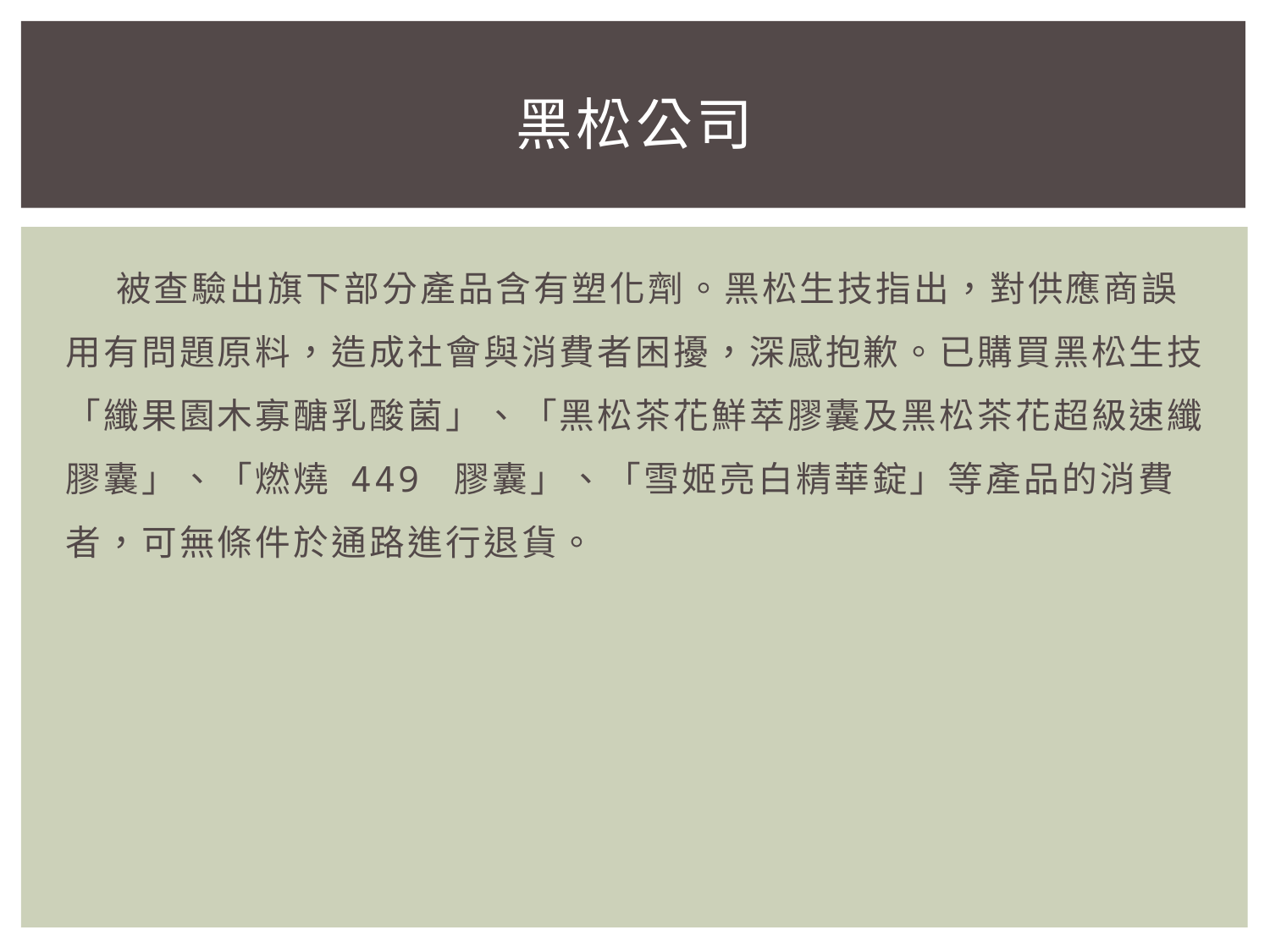

# 黑松公司
    被查驗出旗下部分產品含有塑化劑。黑松生技指出，對供應商誤用有問題原料，造成社會與消費者困擾，深感抱歉。已購買黑松生技「纖果園木寡醣乳酸菌」、「黑松茶花鮮萃膠囊及黑松茶花超級速纖膠囊」、「燃燒 449 膠囊」、「雪姬亮白精華錠」等產品的消費者，可無條件於通路進行退貨。